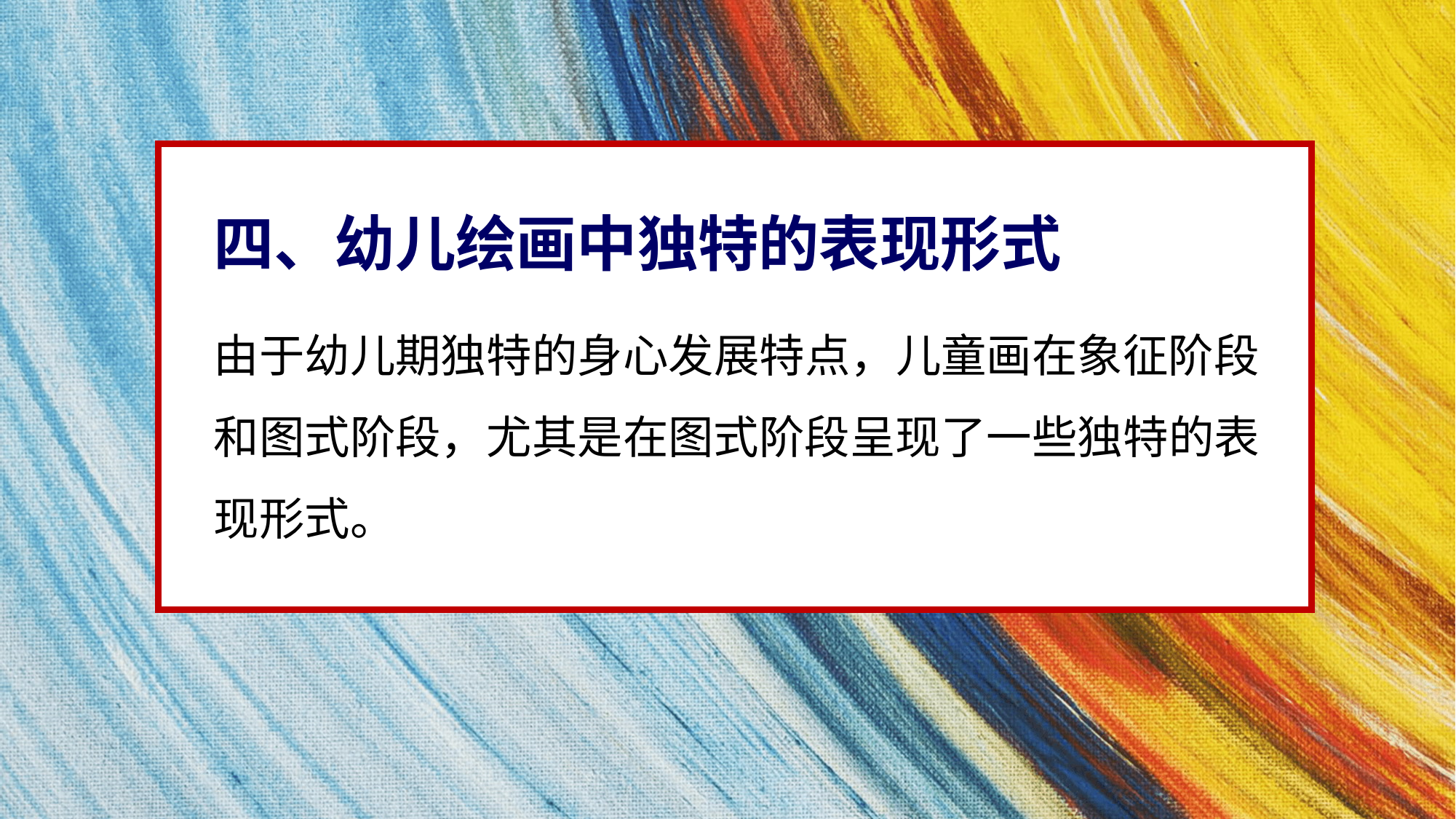

# 四、幼儿绘画中独特的表现形式
由于幼儿期独特的身心发展特点，儿童画在象征阶段和图式阶段，尤其是在图式阶段呈现了一些独特的表现形式。